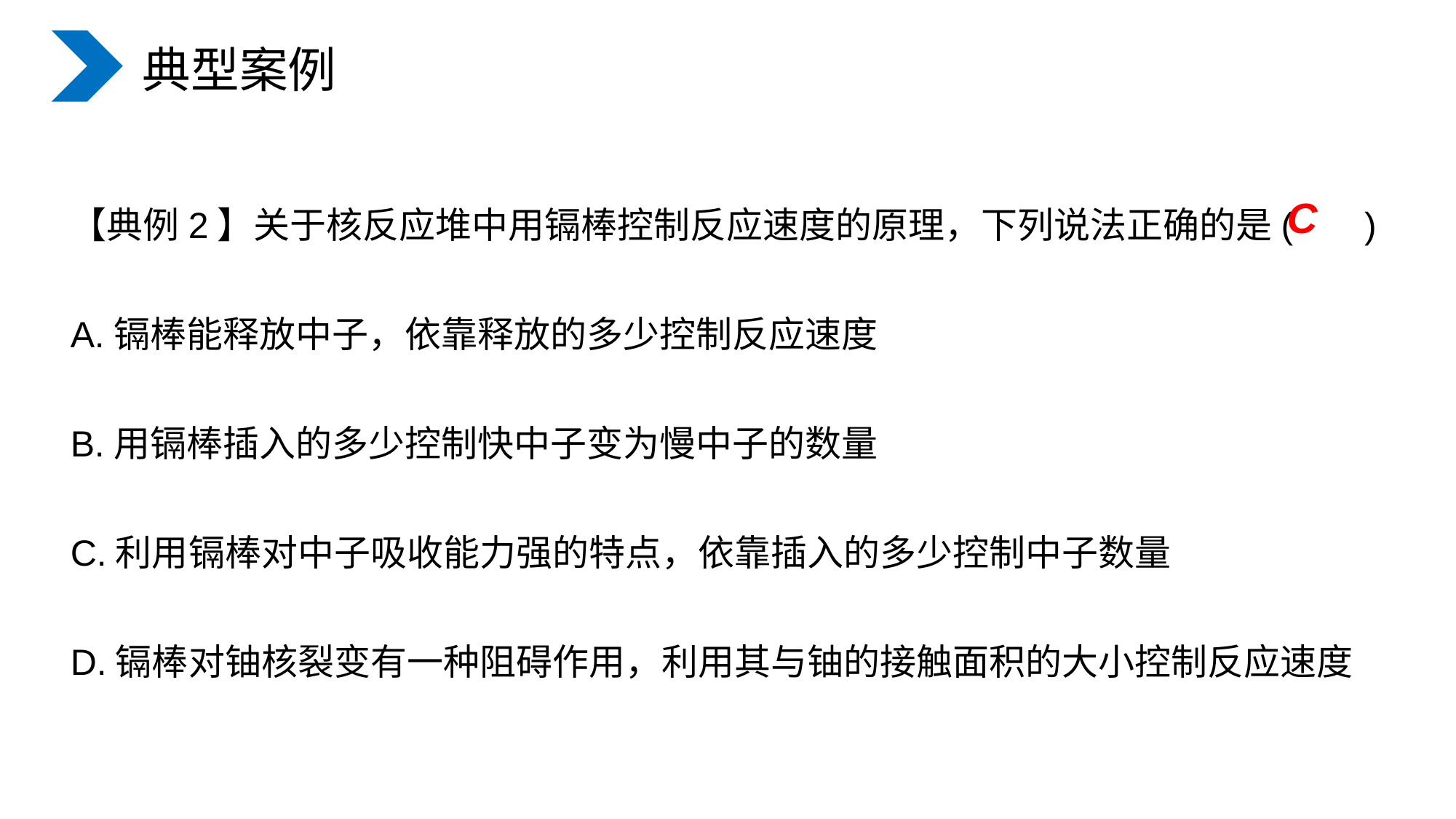

典型案例
【典例2】关于核反应堆中用镉棒控制反应速度的原理，下列说法正确的是(       )
A.镉棒能释放中子，依靠释放的多少控制反应速度
B.用镉棒插入的多少控制快中子变为慢中子的数量
C.利用镉棒对中子吸收能力强的特点，依靠插入的多少控制中子数量
D.镉棒对铀核裂变有一种阻碍作用，利用其与铀的接触面积的大小控制反应速度
 C